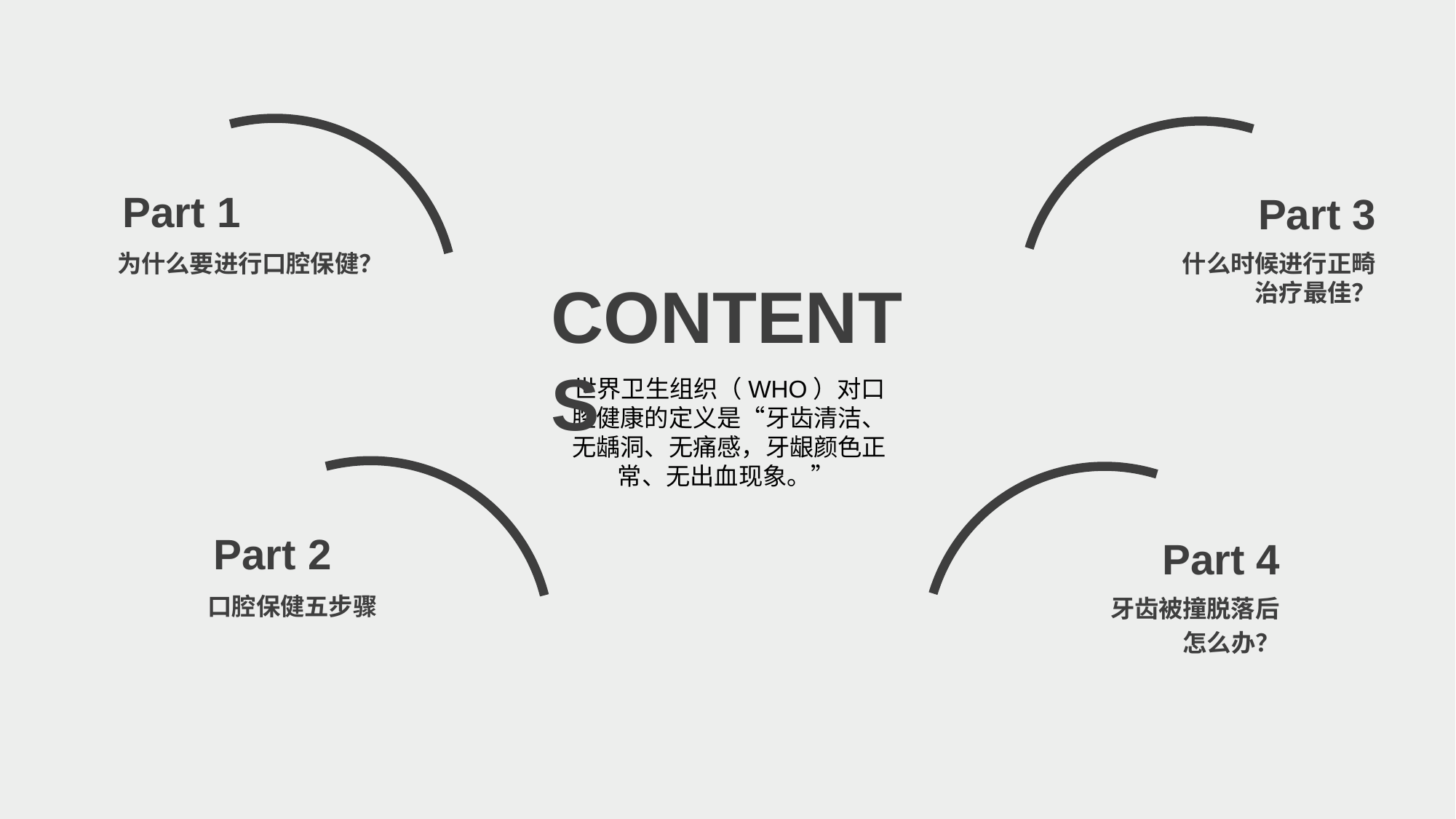

Part 1
为什么要进行口腔保健？

Part 3
什么时候进行正畸治疗最佳？

CONTENTS
世界卫生组织（WHO）对口腔健康的定义是“牙齿清洁、无龋洞、无痛感，牙龈颜色正常、无出血现象。”

Part 2
口腔保健五步骤

Part 4
牙齿被撞脱落后
怎么办？